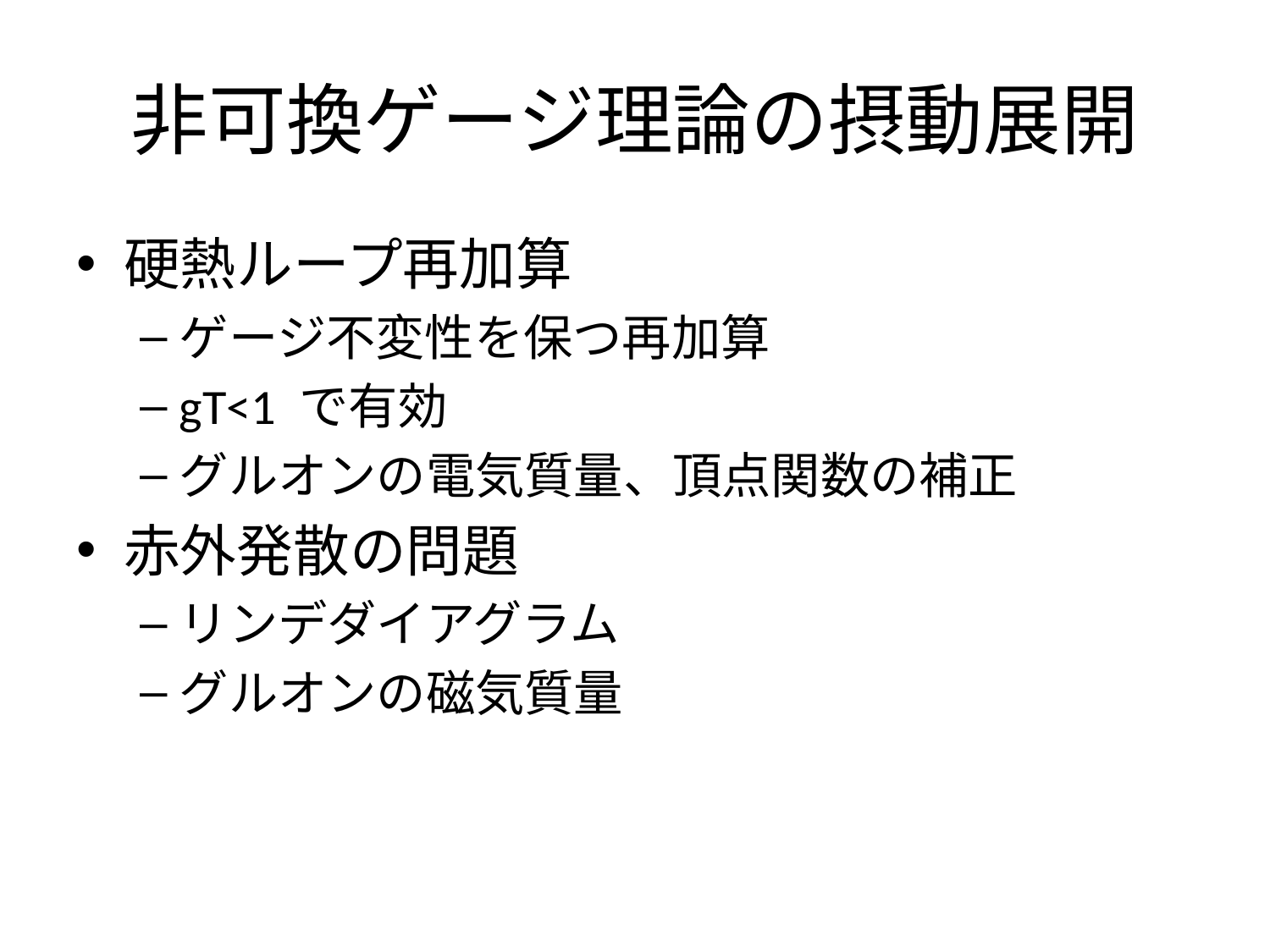

# 非可換ゲージ理論の摂動展開
硬熱ループ再加算
ゲージ不変性を保つ再加算
gT<1 で有効
グルオンの電気質量、頂点関数の補正
赤外発散の問題
リンデダイアグラム
グルオンの磁気質量